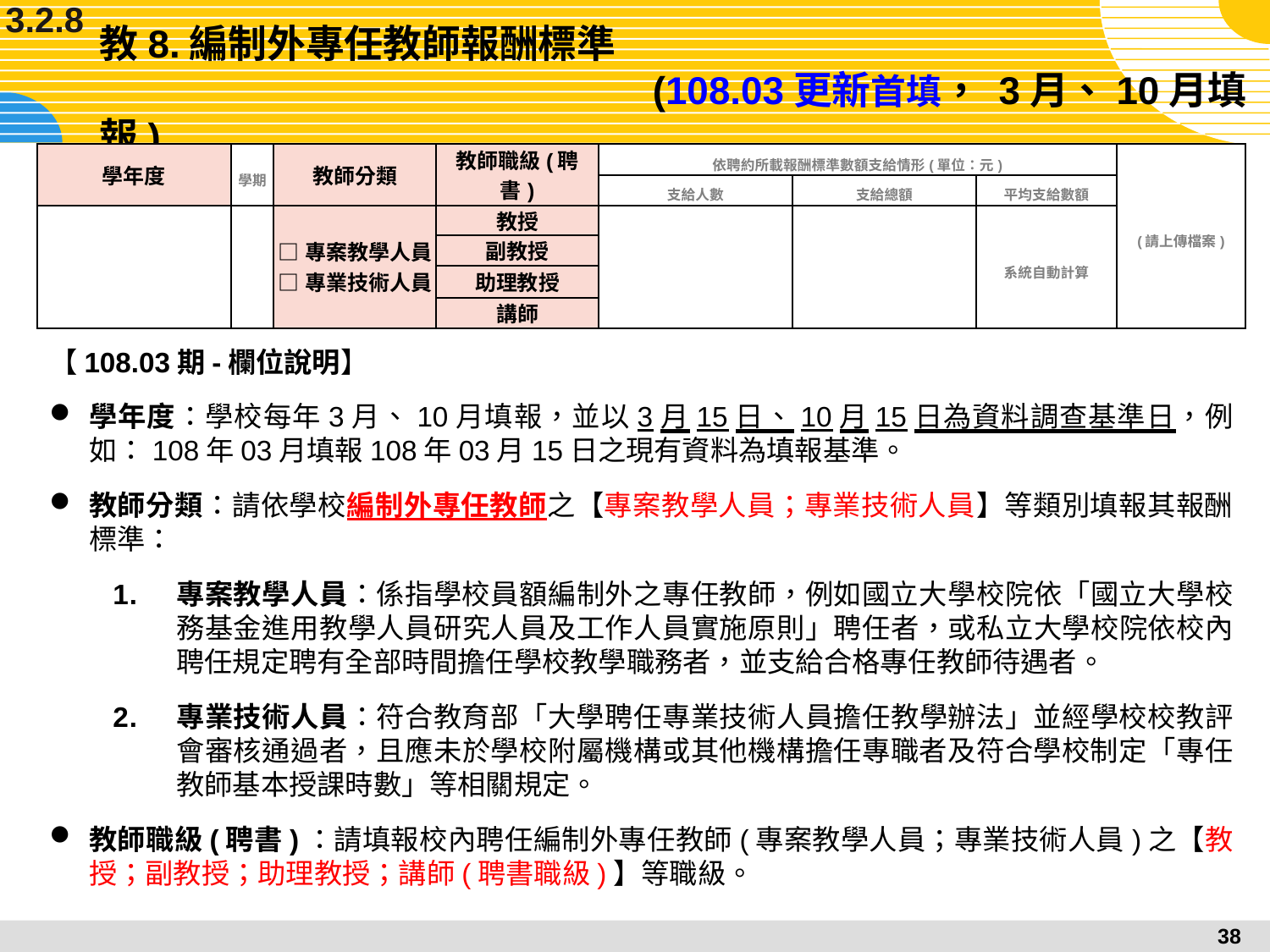

3.2.8
# 教8.編制外專任教師報酬標準 (108.03更新首填， 3月、10月填報)
| 學年度 | 學期 | 教師分類 | 教師職級(聘書) | 依聘約所載報酬標準數額支給情形(單位：元) |  |  | (請上傳檔案) |
| --- | --- | --- | --- | --- | --- | --- | --- |
|  |  |  |  | 支給人數 | 支給總額 | 平均支給數額 |  |
|  |  | □專案教學人員 □專業技術人員 | 教授 |  |  | 系統自動計算 |  |
|  |  |  | 副教授 |  |  |  |  |
|  |  |  | 助理教授 |  |  |  |  |
|  |  |  | 講師 |  |  |  |  |
【108.03期-欄位說明】
學年度：學校每年3月、10月填報，並以3月15日、10月15日為資料調查基準日，例如：108年03月填報108年03月15日之現有資料為填報基準。
教師分類：請依學校編制外專任教師之【專案教學人員；專業技術人員】等類別填報其報酬標準：
專案教學人員：係指學校員額編制外之專任教師，例如國立大學校院依「國立大學校務基金進用教學人員研究人員及工作人員實施原則」聘任者，或私立大學校院依校內聘任規定聘有全部時間擔任學校教學職務者，並支給合格專任教師待遇者。
專業技術人員：符合教育部「大學聘任專業技術人員擔任教學辦法」並經學校校教評會審核通過者，且應未於學校附屬機構或其他機構擔任專職者及符合學校制定「專任教師基本授課時數」等相關規定。
教師職級(聘書)：請填報校內聘任編制外專任教師(專案教學人員；專業技術人員)之【教授；副教授；助理教授；講師(聘書職級)】等職級。